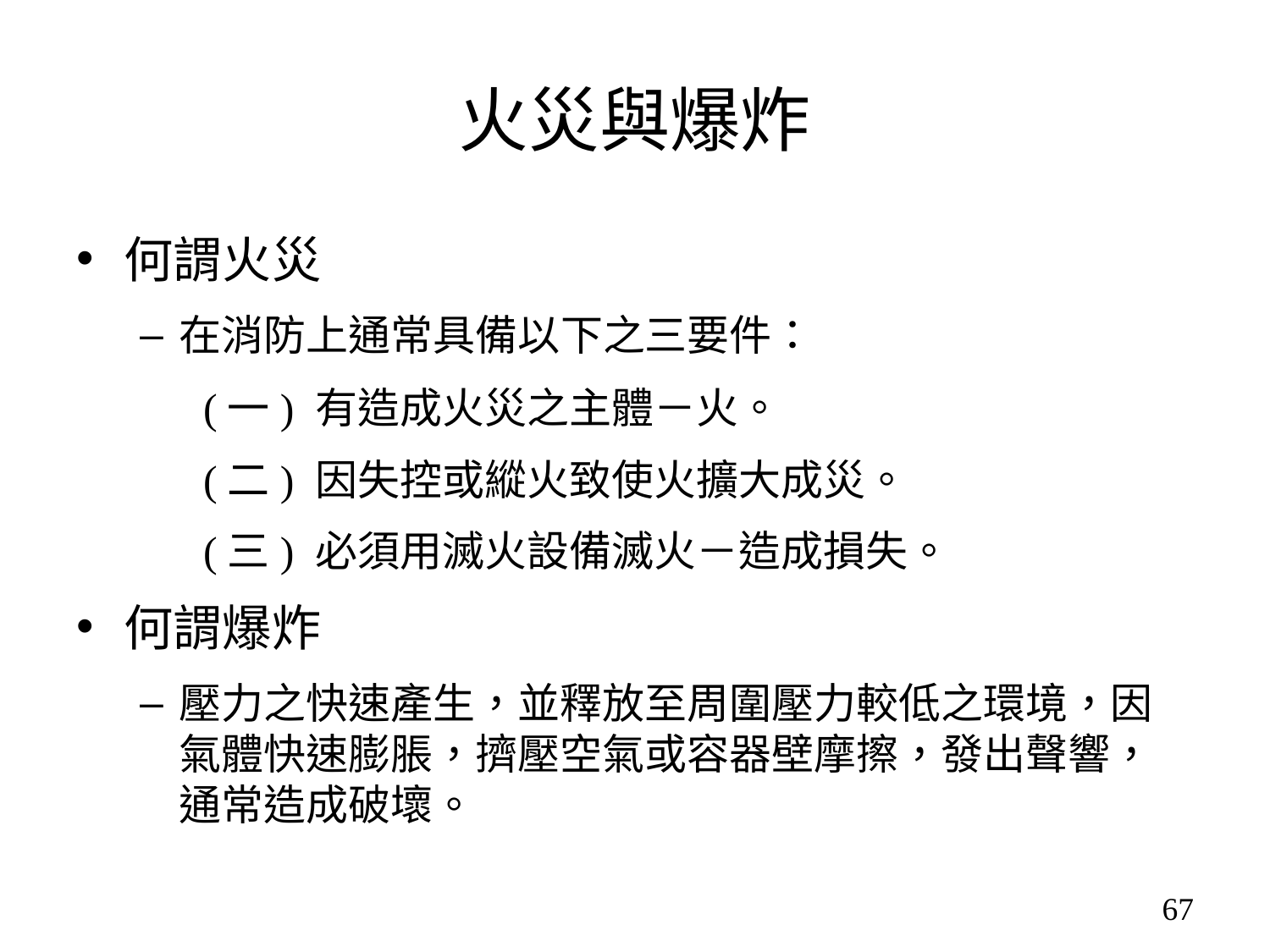

# 火災與爆炸
何謂火災
在消防上通常具備以下之三要件：
(一) 有造成火災之主體－火。
(二) 因失控或縱火致使火擴大成災。
(三) 必須用滅火設備滅火－造成損失。
何謂爆炸
壓力之快速產生，並釋放至周圍壓力較低之環境，因氣體快速膨脹，擠壓空氣或容器壁摩擦，發出聲響，通常造成破壞。
67